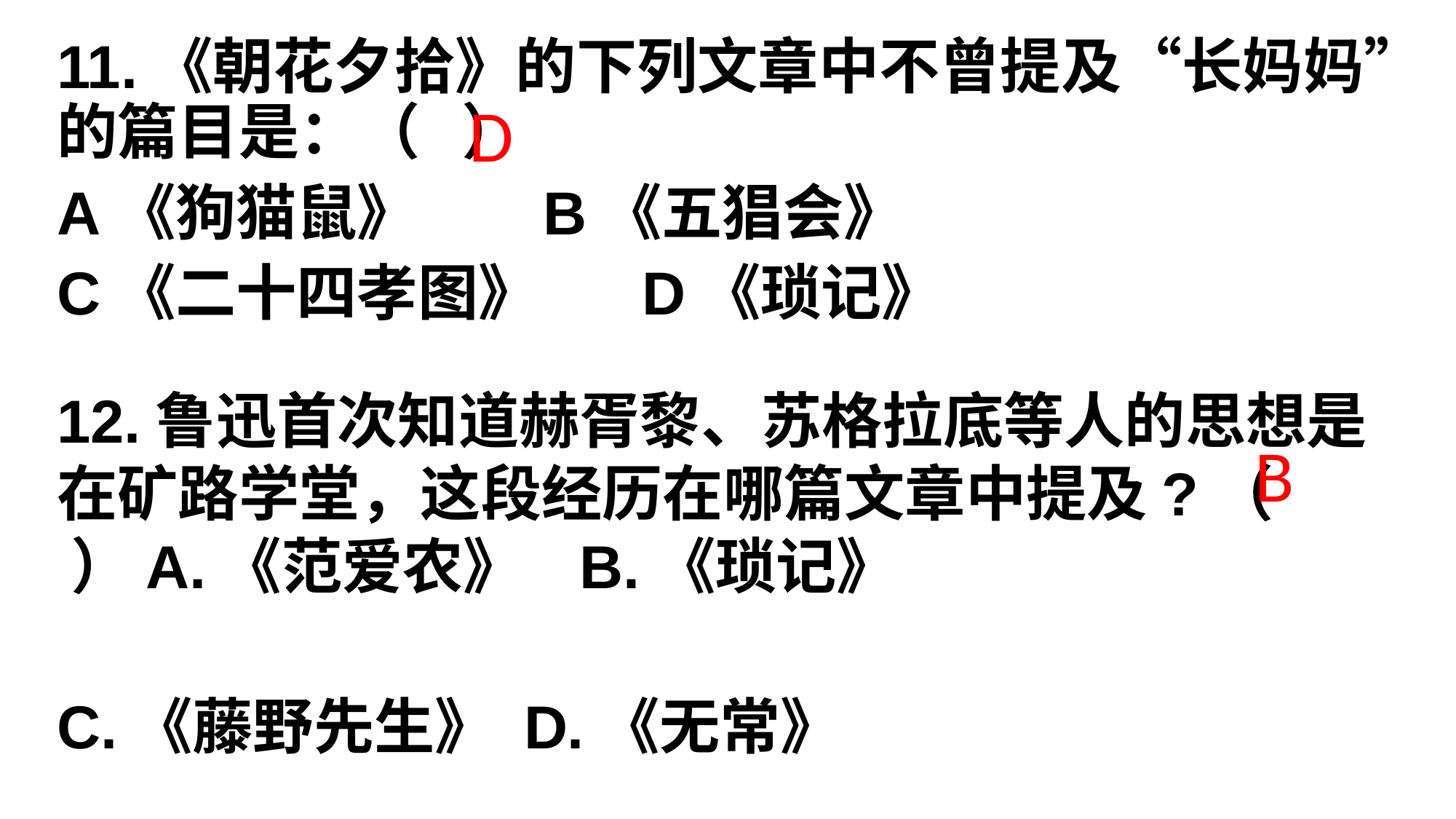

11.《朝花夕拾》的下列文章中不曾提及“长妈妈”的篇目是：（   ）
A《狗猫鼠》        B《五猖会》
C《二十四孝图》　  D《琐记》

D
12.鲁迅首次知道赫胥黎、苏格拉底等人的思想是在矿路学堂，这段经历在哪篇文章中提及?（    ）A.《范爱农》   B.《琐记》

C.《藤野先生》 D.《无常》
B